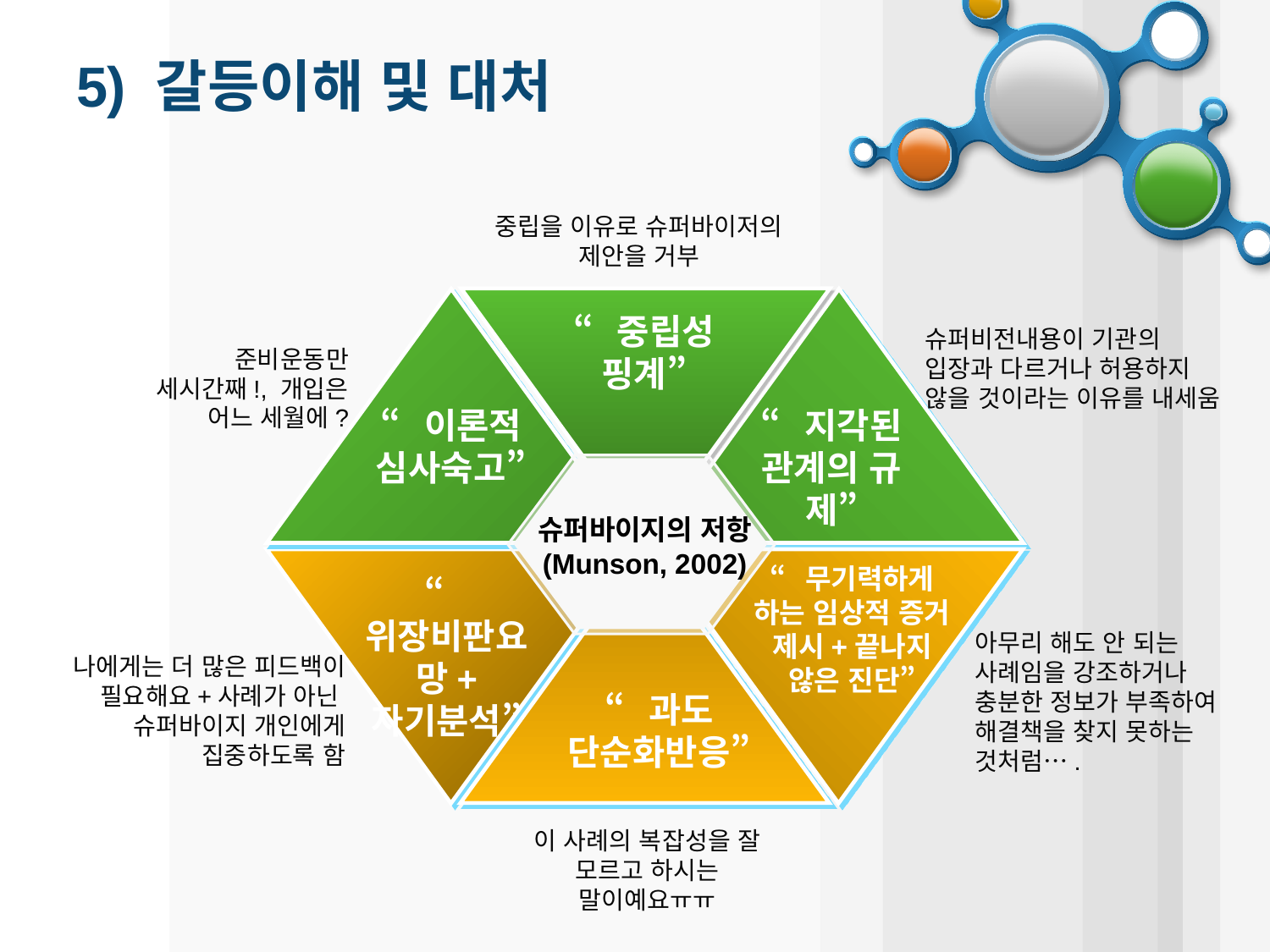

5) 갈등이해 및 대처
중립을 이유로 슈퍼바이저의 제안을 거부

“중립성 핑계”
슈퍼비전내용이 기관의 입장과 다르거나 허용하지 않을 것이라는 이유를 내세움
준비운동만 세시간째!, 개입은 어느 세월에?
“이론적 심사숙고”
“지각된 관계의 규제”

슈퍼바이지의 저항
(Munson, 2002)

“무기력하게 하는 임상적 증거 제시+끝나지 않은 진단”
“위장비판요망+ 자기분석”
아무리 해도 안 되는 사례임을 강조하거나 충분한 정보가 부족하여 해결책을 찾지 못하는 것처럼….
나에게는 더 많은 피드백이 필요해요+사례가 아닌  슈퍼바이지 개인에게 집중하도록 함
“과도
단순화반응”
이 사례의 복잡성을 잘 모르고 하시는 말이예요ㅠㅠ